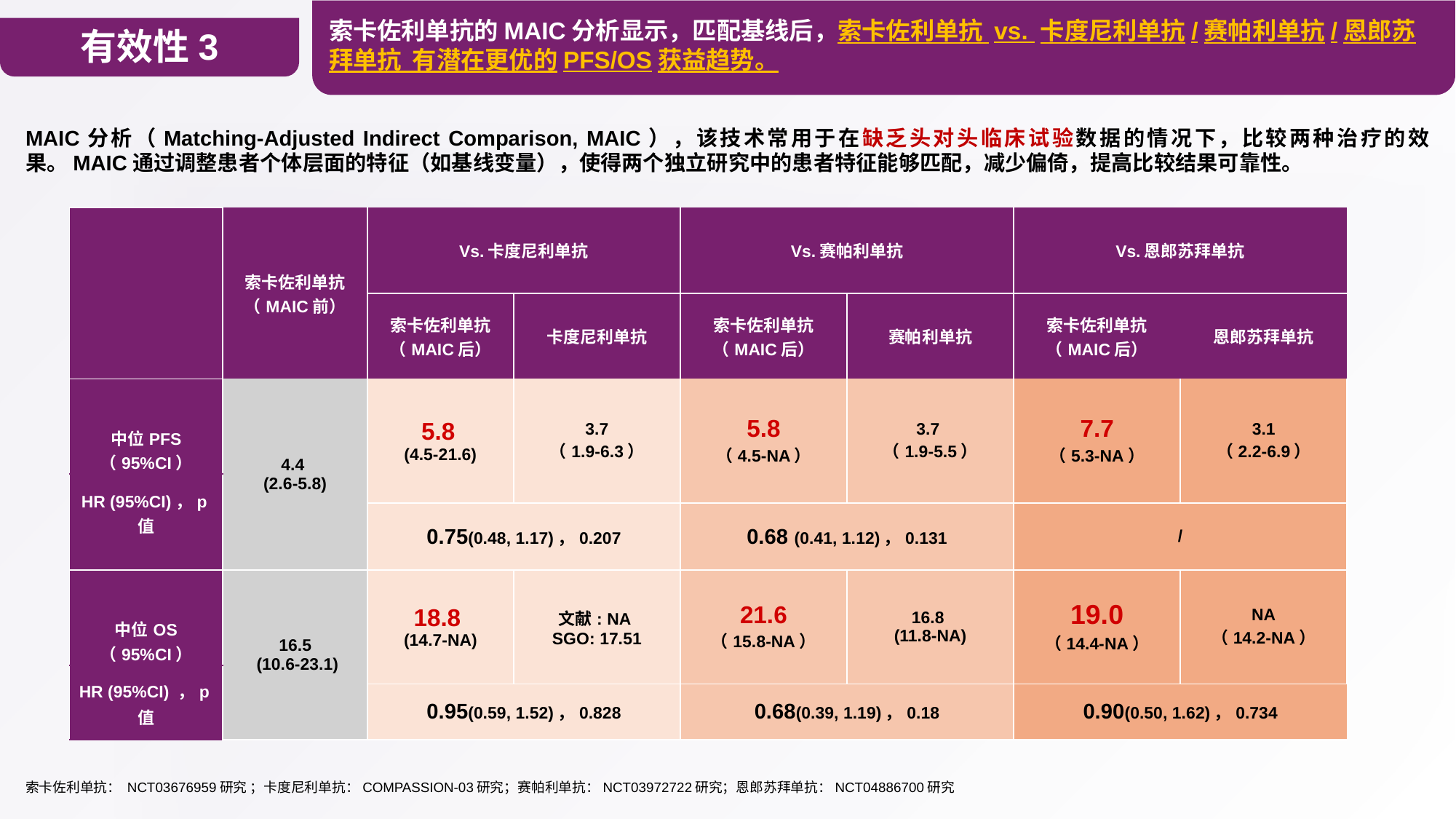

有效性3
索卡佐利单抗的MAIC分析显示，匹配基线后，索卡佐利单抗 vs. 卡度尼利单抗/赛帕利单抗/恩郎苏拜单抗  有潜在更优的PFS/OS获益趋势。
MAIC分析（Matching-Adjusted Indirect Comparison, MAIC），该技术常用于在缺乏头对头临床试验数据的情况下，比较两种治疗的效果。MAIC通过调整患者个体层面的特征（如基线变量），使得两个独立研究中的患者特征能够匹配，减少偏倚，提高比较结果可靠性。
|  | 索卡佐利单抗 （MAIC前） | Vs.卡度尼利单抗 |  | Vs.赛帕利单抗 |  | Vs.恩郎苏拜单抗 |  |
| --- | --- | --- | --- | --- | --- | --- | --- |
|  |  | 索卡佐利单抗 （MAIC后） | 卡度尼利单抗 | 索卡佐利单抗 （MAIC后） | 赛帕利单抗 | 索卡佐利单抗 （MAIC后） | 恩郎苏拜单抗 |
| 中位PFS （95%CI） | 4.4 (2.6-5.8) | 5.8 (4.5-21.6) | 3.7 （1.9-6.3） | 5.8 （4.5-NA） | 3.7 （1.9-5.5） | 7.7 （5.3-NA） | 3.1 （2.2-6.9） |
| HR (95%CI)，p值 |  | 0.75(0.48, 1.17)，0.207 |  | 0.68 (0.41, 1.12)，0.131 |  | / |  |
|  |  | 0.75(0.48, 1.17)，0.207 |  | 0.68 (0.41, 1.12)，0.131 |  | / |  |
| 中位OS （95%CI） | 16.5 (10.6-23.1) | 18.8 (14.7-NA) | 文献: NA SGO: 17.51 | 21.6 （15.8-NA） | 16.8 (11.8-NA) | 19.0 （14.4-NA） | NA （14.2-NA） |
| HR (95%CI) ，p值 |  | 0.95(0.59, 1.52)，0.828 |  | 0.68(0.39, 1.19)，0.18 |  | 0.90(0.50, 1.62)，0.734 |  |
|  |  | 0.95(0.59, 1.52)，0.828 |  | 0.68(0.39, 1.19)，0.18 |  | 0.90(0.50, 1.62)，0.734 |  |
索卡佐利单抗： NCT03676959研究 ；卡度尼利单抗：COMPASSION-03研究；赛帕利单抗：NCT03972722研究；恩郎苏拜单抗：NCT04886700研究